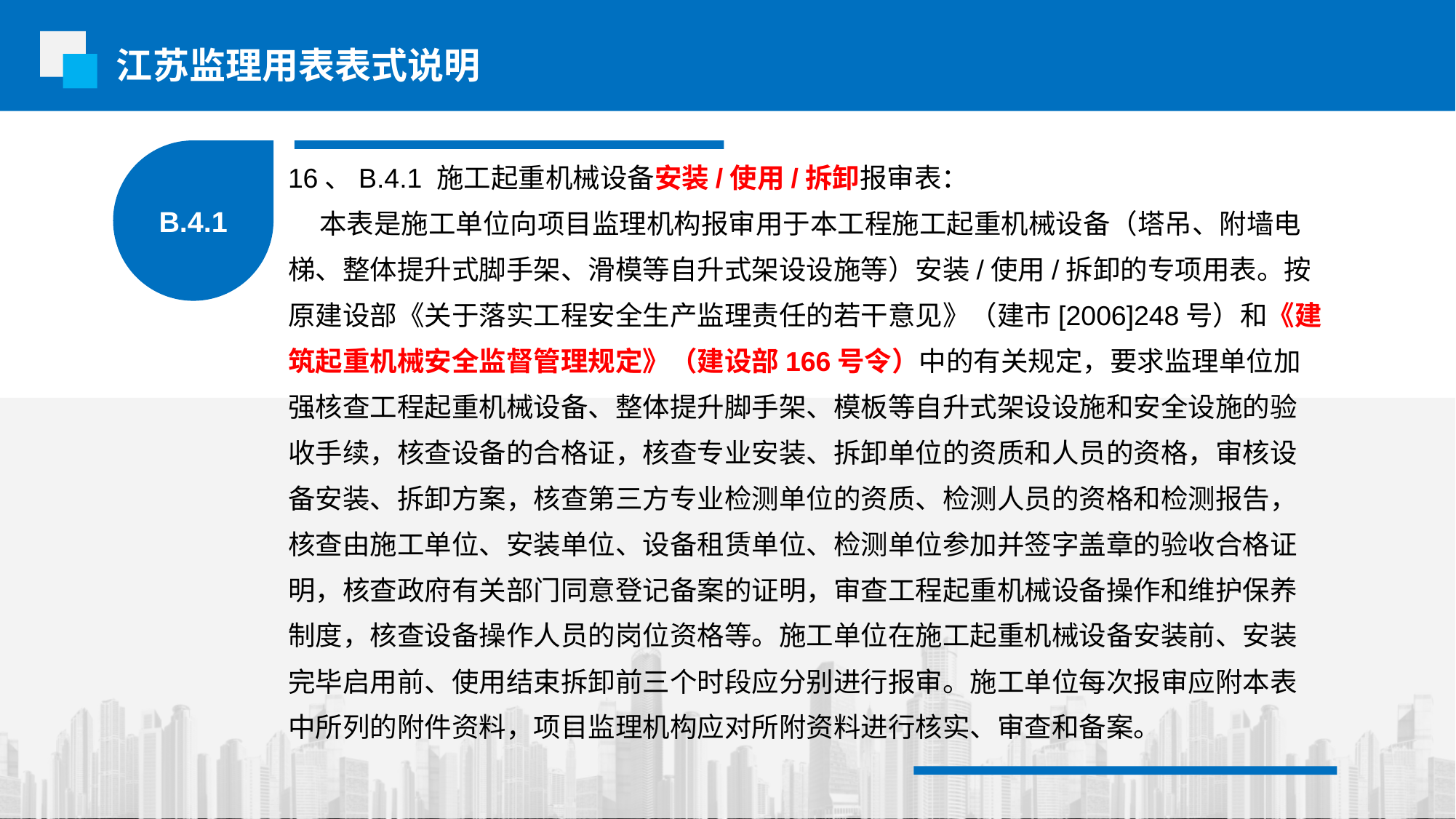

江苏监理用表表式说明

B.4.1
16、B.4.1 施工起重机械设备安装/使用/拆卸报审表：
    本表是施工单位向项目监理机构报审用于本工程施工起重机械设备（塔吊、附墙电梯、整体提升式脚手架、滑模等自升式架设设施等）安装/使用/拆卸的专项用表。按原建设部《关于落实工程安全生产监理责任的若干意见》（建市[2006]248号）和《建筑起重机械安全监督管理规定》（建设部166号令）中的有关规定，要求监理单位加强核查工程起重机械设备、整体提升脚手架、模板等自升式架设设施和安全设施的验收手续，核查设备的合格证，核查专业安装、拆卸单位的资质和人员的资格，审核设备安装、拆卸方案，核查第三方专业检测单位的资质、检测人员的资格和检测报告，核查由施工单位、安装单位、设备租赁单位、检测单位参加并签字盖章的验收合格证明，核查政府有关部门同意登记备案的证明，审查工程起重机械设备操作和维护保养制度，核查设备操作人员的岗位资格等。施工单位在施工起重机械设备安装前、安装完毕启用前、使用结束拆卸前三个时段应分别进行报审。施工单位每次报审应附本表中所列的附件资料，项目监理机构应对所附资料进行核实、审查和备案。